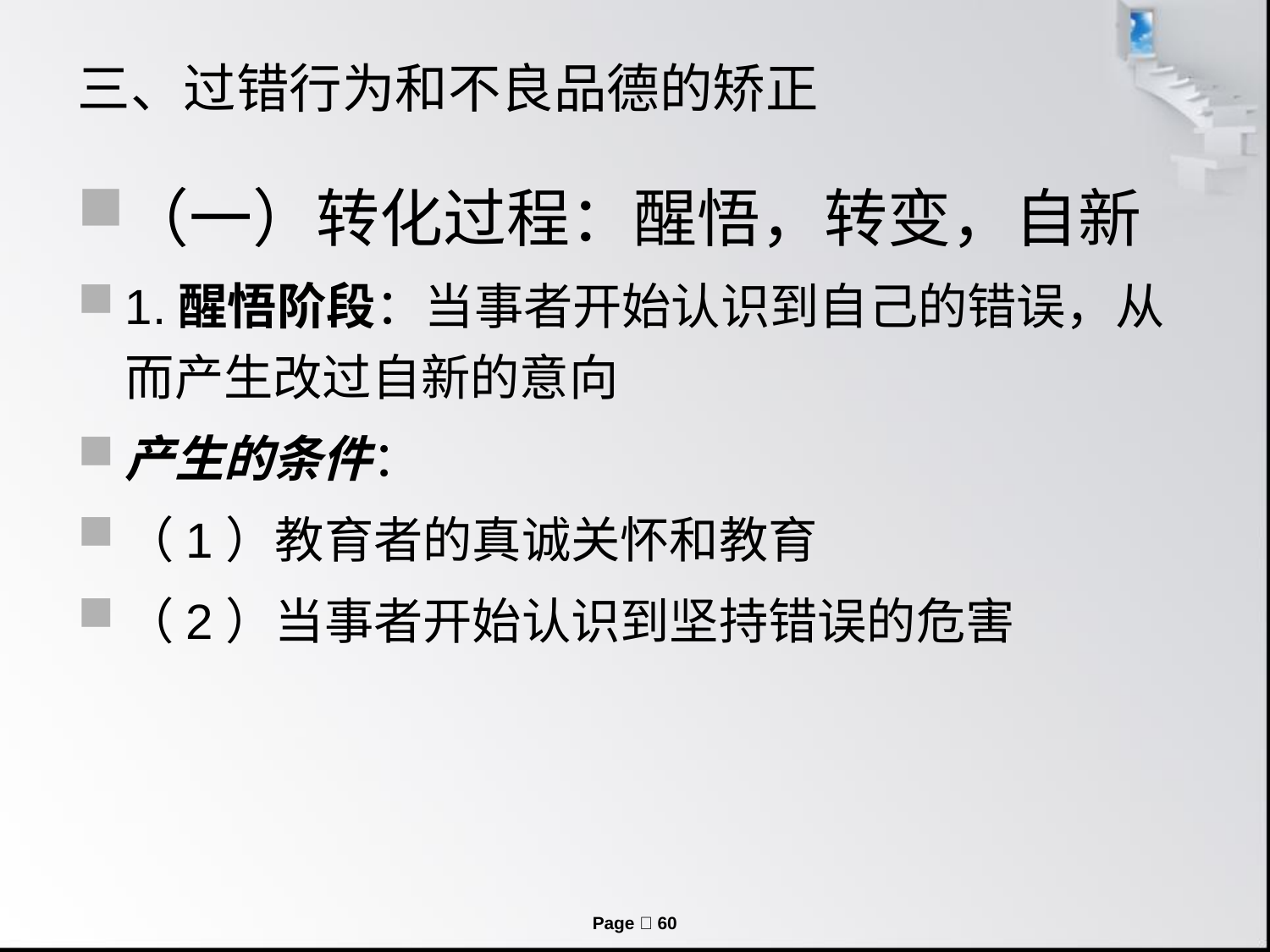

# 三、过错行为和不良品德的矫正
（一）转化过程：醒悟，转变，自新
1.醒悟阶段：当事者开始认识到自己的错误，从而产生改过自新的意向
产生的条件：
（1）教育者的真诚关怀和教育
（2）当事者开始认识到坚持错误的危害